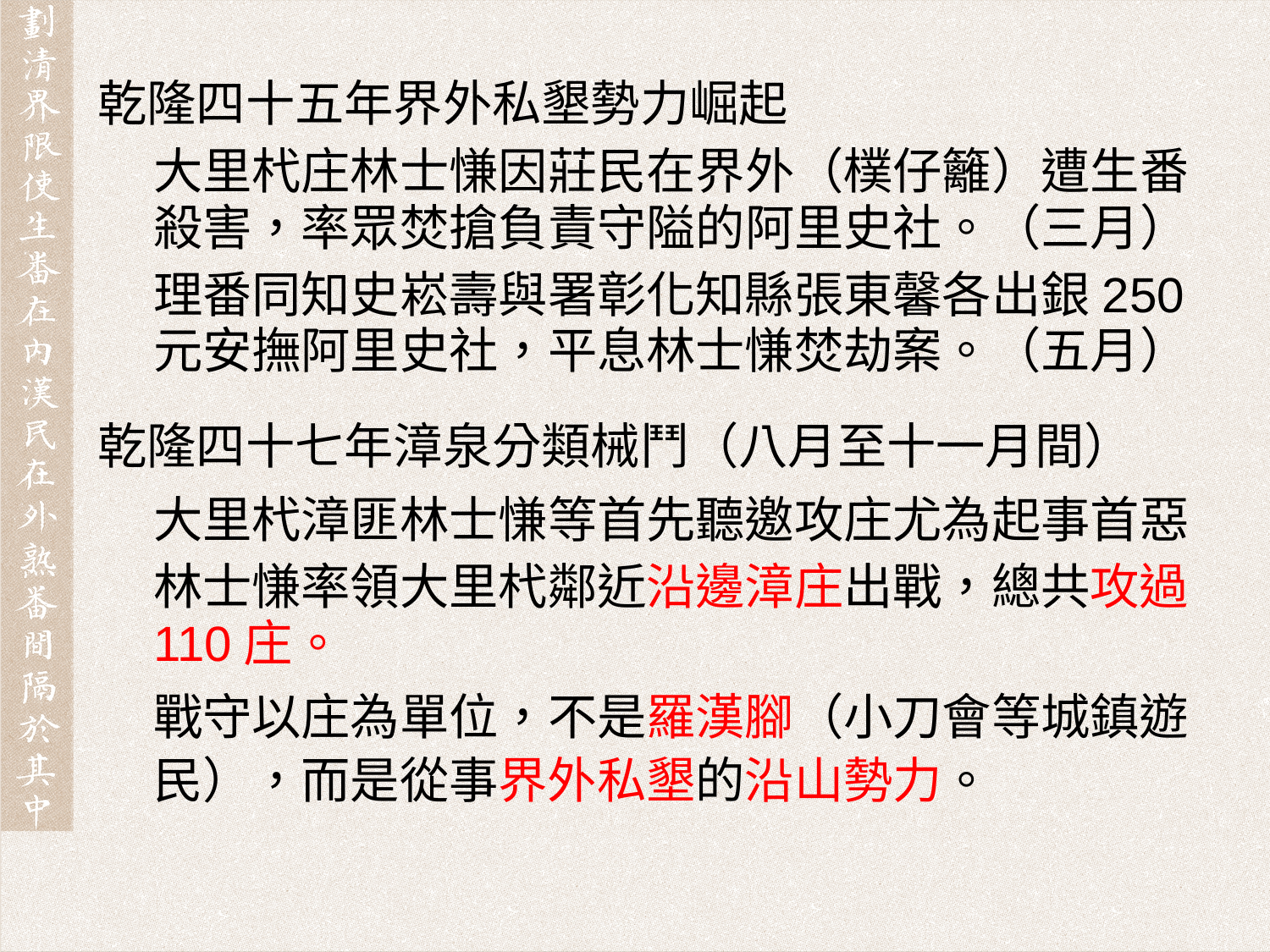

乾隆四十五年界外私墾勢力崛起
大里杙庄林士慊因莊民在界外（樸仔籬）遭生番殺害，率眾焚搶負責守隘的阿里史社。（三月）
理番同知史崧壽與署彰化知縣張東馨各出銀250元安撫阿里史社，平息林士慊焚劫案。（五月）
乾隆四十七年漳泉分類械鬥（八月至十一月間）
大里杙漳匪林士慊等首先聽邀攻庄尤為起事首惡
林士慊率領大里杙鄰近沿邊漳庄出戰，總共攻過 110庄。
戰守以庄為單位，不是羅漢腳（小刀會等城鎮遊民），而是從事界外私墾的沿山勢力。